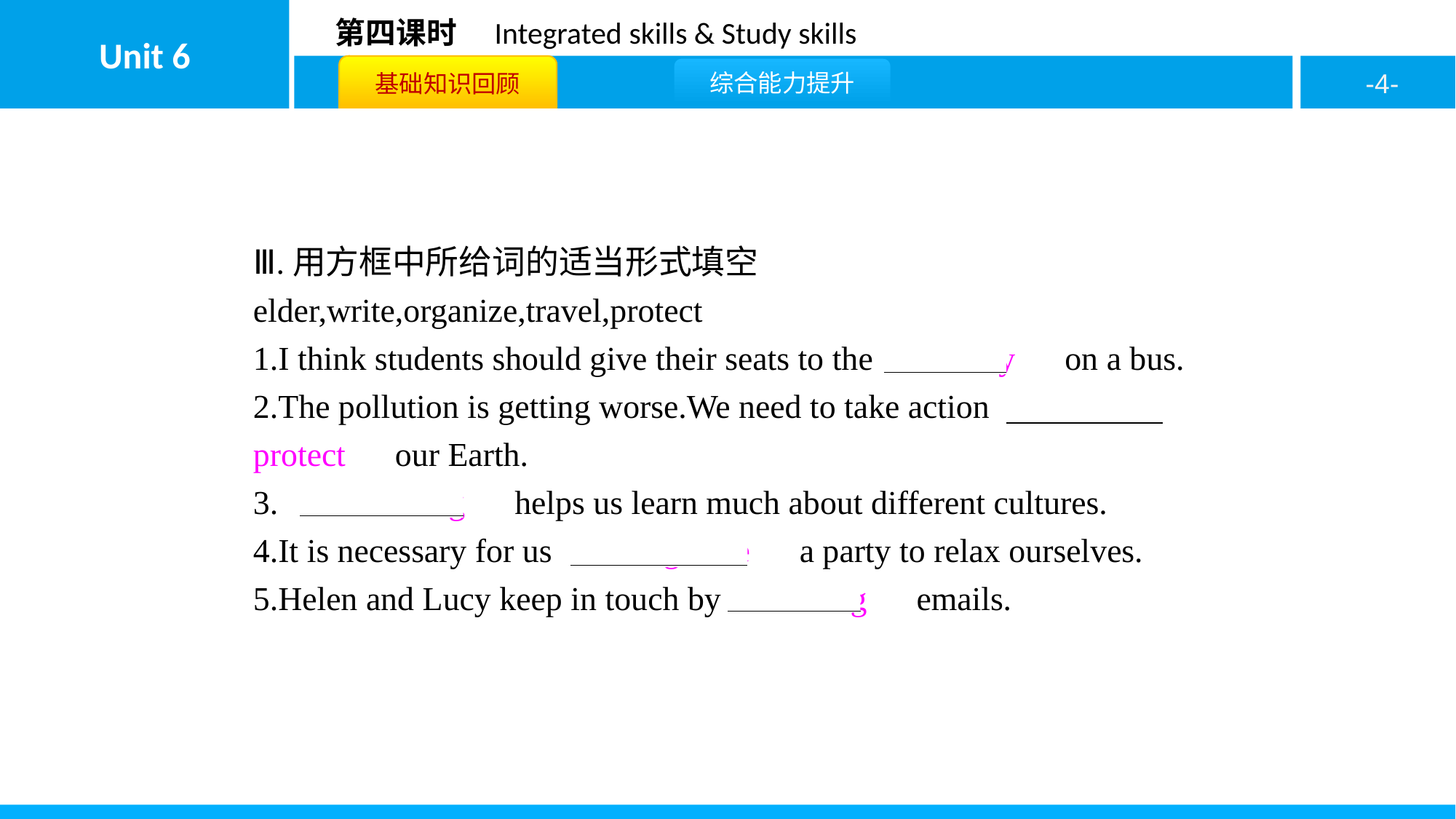

Ⅲ.用方框中所给词的适当形式填空
elder,write,organize,travel,protect
1.I think students should give their seats to the　elderly　on a bus.
2.The pollution is getting worse.We need to take action　to protect　our Earth.
3.　Travelling　helps us learn much about different cultures.
4.It is necessary for us　to organize　a party to relax ourselves.
5.Helen and Lucy keep in touch by　writing　emails.